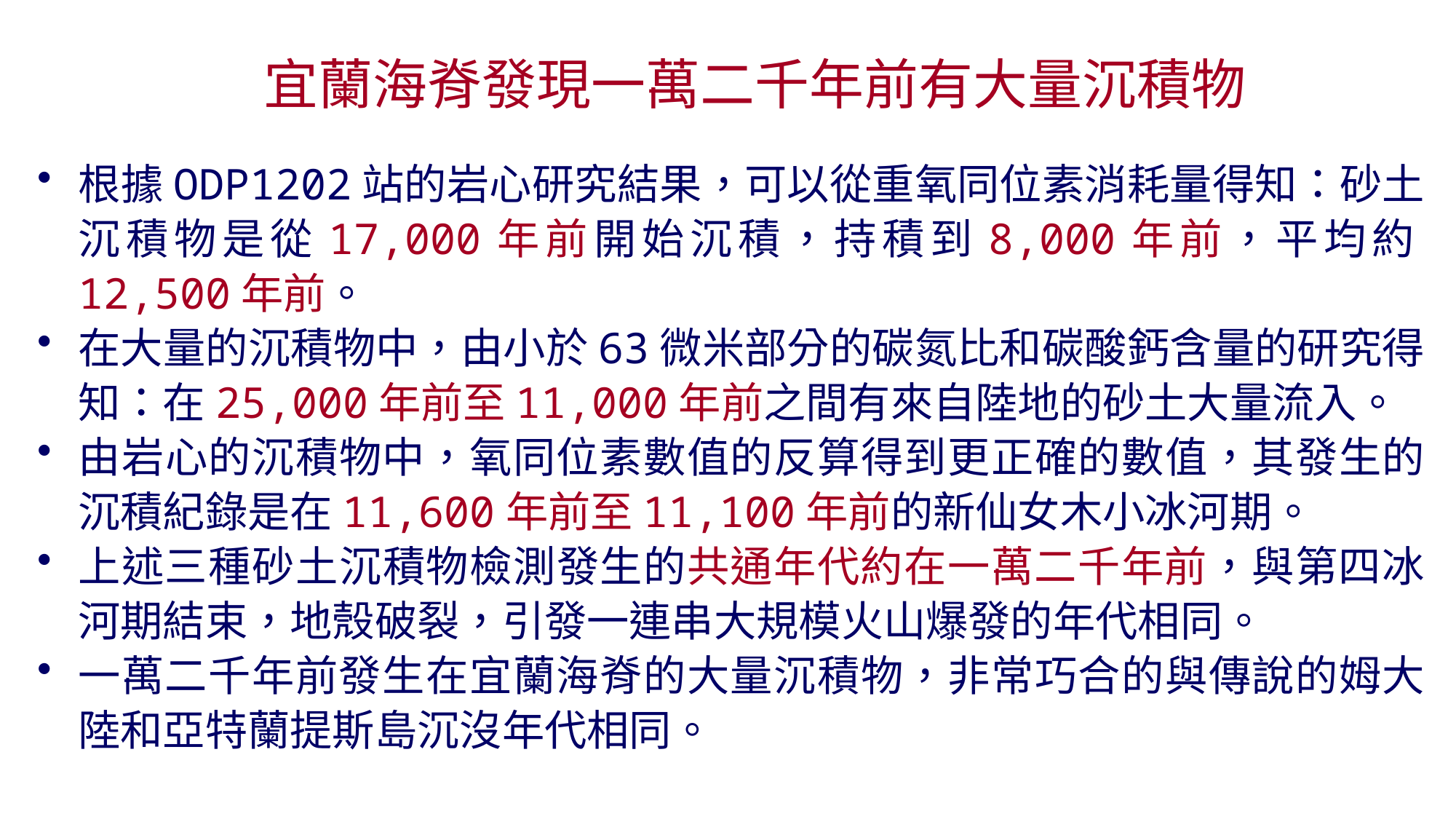

宜蘭海脊發現一萬二千年前有大量沉積物
根據ODP1202站的岩心研究結果，可以從重氧同位素消耗量得知：砂土沉積物是從17,000年前開始沉積，持積到8,000年前，平均約12,500年前。
在大量的沉積物中，由小於63微米部分的碳氮比和碳酸鈣含量的研究得知：在25,000年前至11,000年前之間有來自陸地的砂土大量流入。
由岩心的沉積物中，氧同位素數值的反算得到更正確的數值，其發生的沉積紀錄是在11,600年前至11,100年前的新仙女木小冰河期。
上述三種砂土沉積物檢測發生的共通年代約在一萬二千年前，與第四冰河期結束，地殼破裂，引發一連串大規模火山爆發的年代相同。
一萬二千年前發生在宜蘭海脊的大量沉積物，非常巧合的與傳說的姆大陸和亞特蘭提斯島沉沒年代相同。